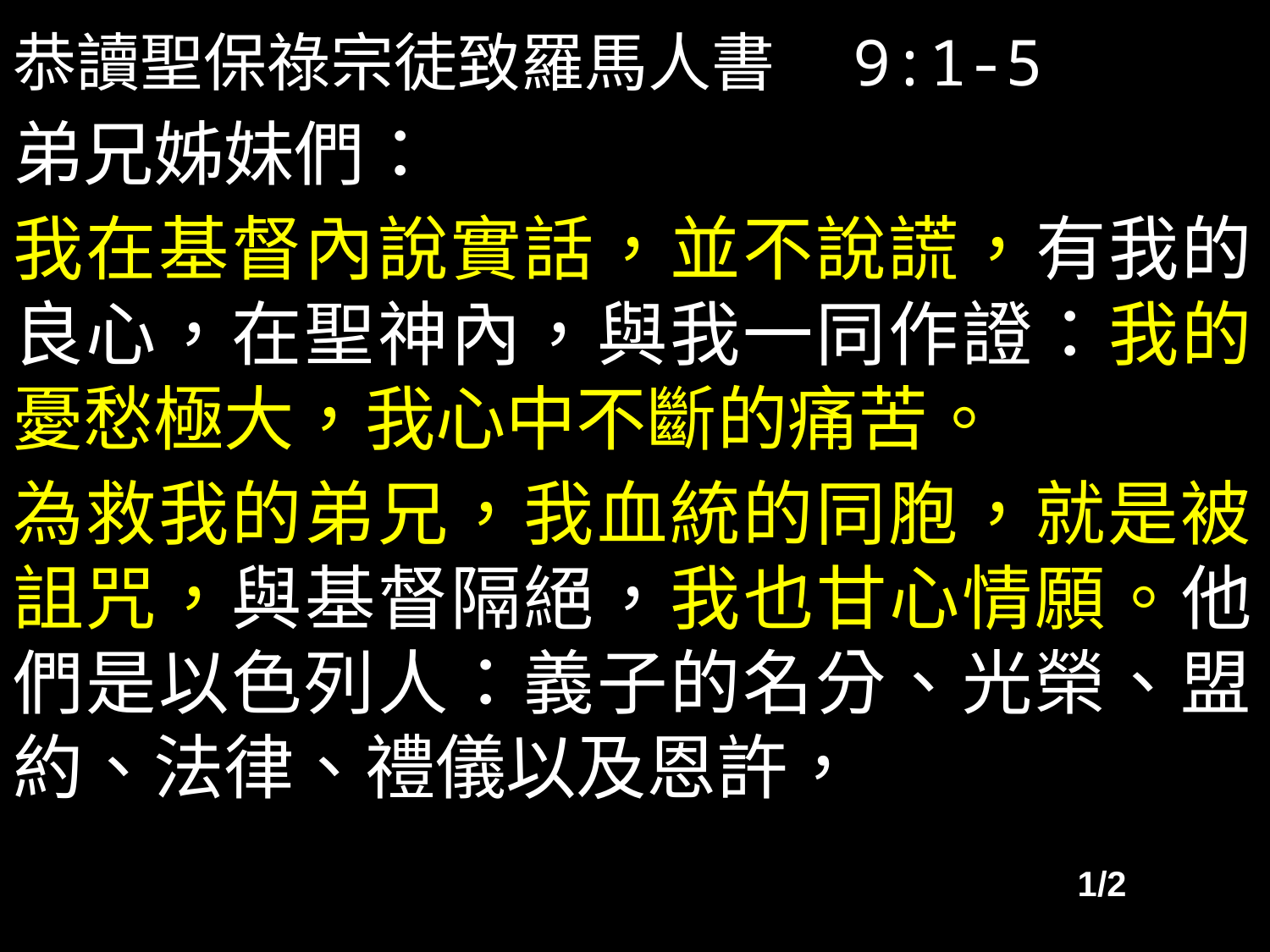

恭讀聖保祿宗徒致羅馬人書　9:1-5
弟兄姊妹們：
我在基督內說實話，並不說謊，有我的良心，在聖神內，與我一同作證：我的憂愁極大，我心中不斷的痛苦。
為救我的弟兄，我血統的同胞，就是被詛咒，與基督隔絕，我也甘心情願。他們是以色列人：義子的名分、光榮、盟約、法律、禮儀以及恩許，
1/2